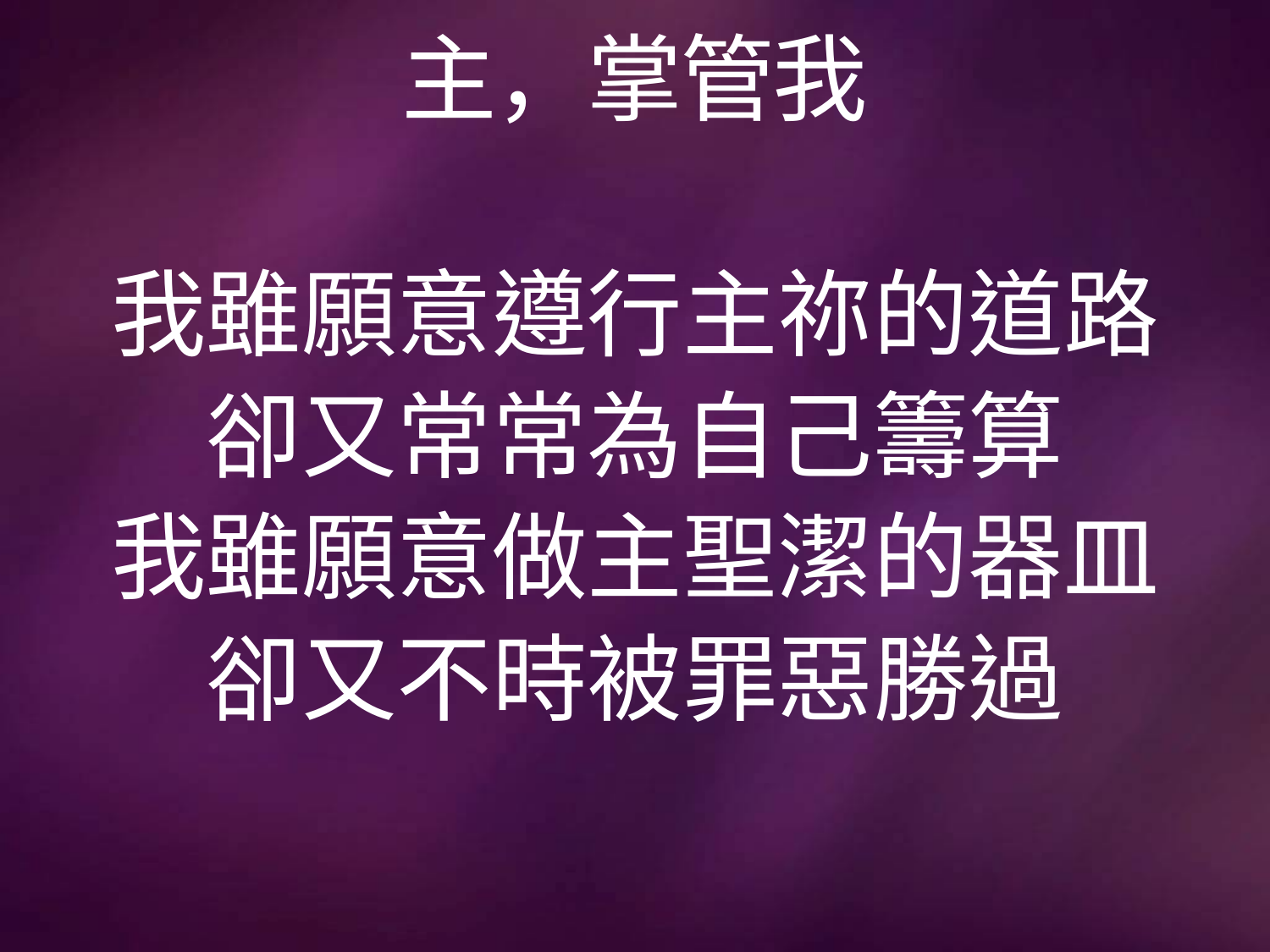

# 主，掌管我
我雖願意遵行主祢的道路
卻又常常為自己籌算
我雖願意做主聖潔的器皿
卻又不時被罪惡勝過